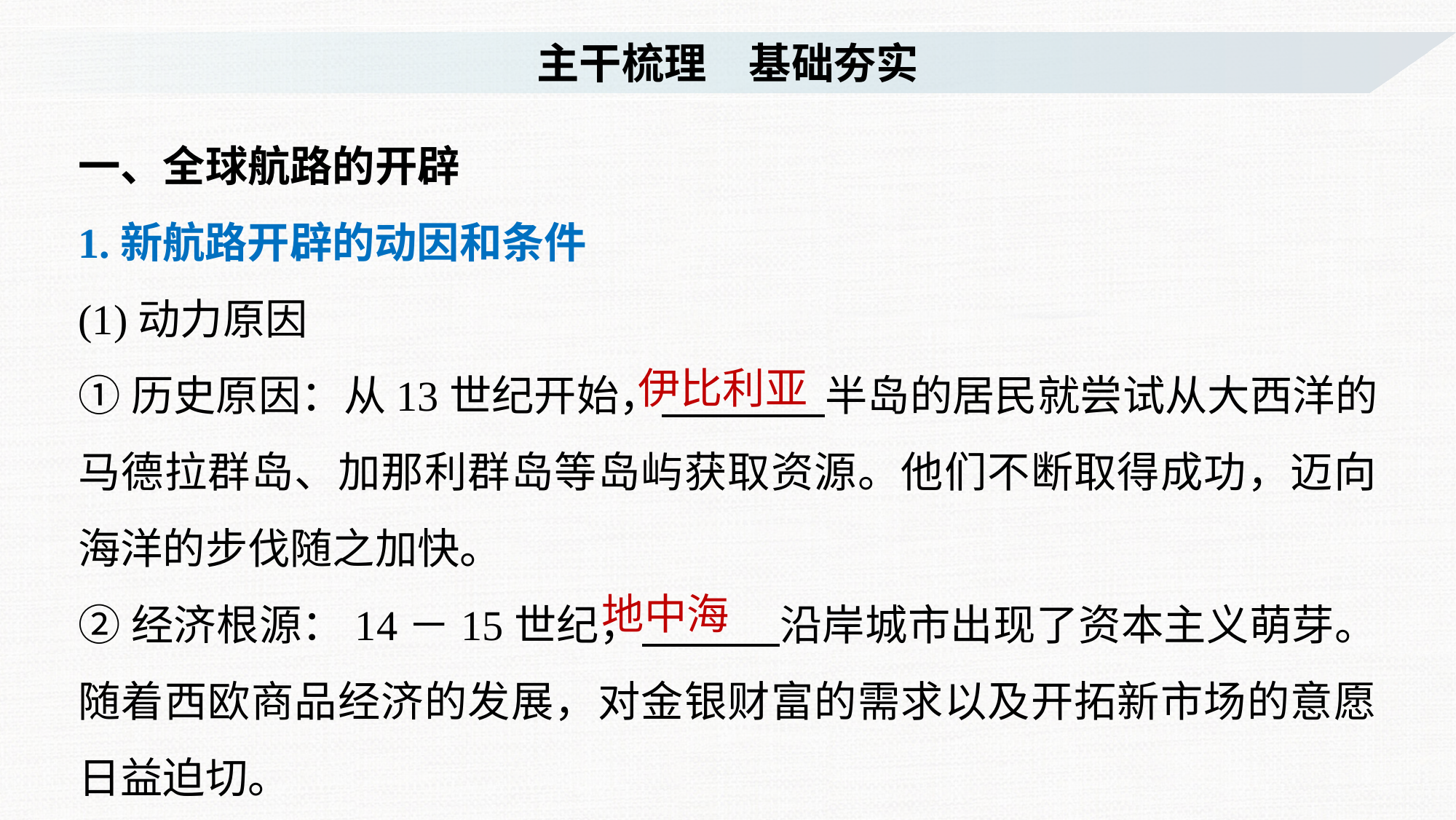

主干梳理　基础夯实

一、全球航路的开辟
1.新航路开辟的动因和条件
(1)动力原因
①历史原因：从13世纪开始，                 半岛的居民就尝试从大西洋的马德拉群岛、加那利群岛等岛屿获取资源。他们不断取得成功，迈向海洋的步伐随之加快。
②经济根源：14－15世纪，              沿岸城市出现了资本主义萌芽。随着西欧商品经济的发展，对金银财富的需求以及开拓新市场的意愿日益迫切。
伊比利亚
地中海